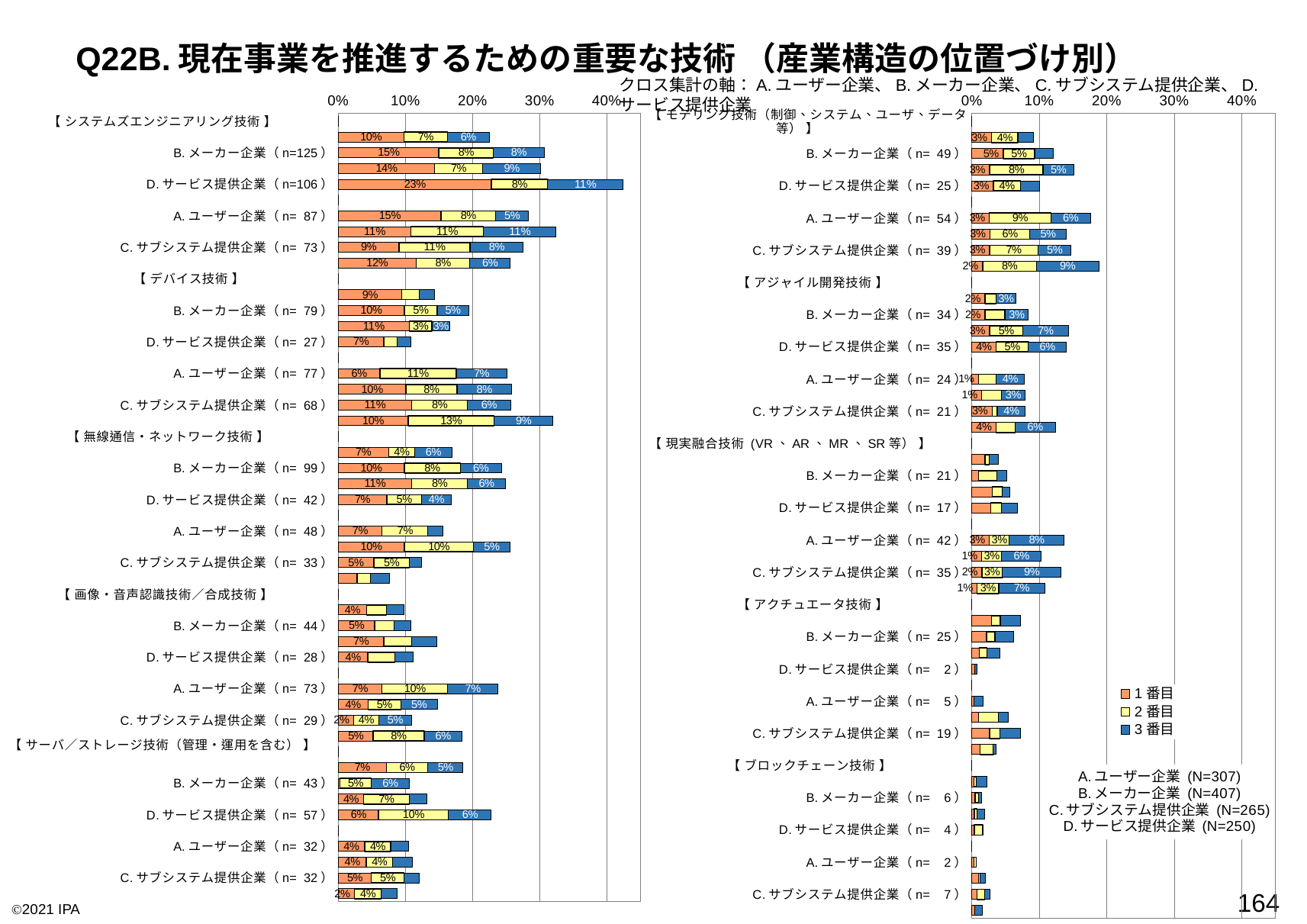

Q22B.現在事業を推進するための重要な技術 （産業構造の位置づけ別）
クロス集計の軸：A.ユーザー企業、B.メーカー企業、C.サブシステム提供企業、D.サービス提供企業

### Chart

| Category | 1番目 | 2番目 | 3番目 |
|---|---|---|---|
| 【 システムズエンジニアリング技術 】                 | 0.0 | 0.0 | 0.0 |
| A.ユーザー企業（n=  69） | 0.09771986970684039 | 0.06514657980456026 | 0.06188925081433225 |
| B.メーカー企業（n=125） | 0.14987714987714987 | 0.08108108108108109 | 0.07616707616707617 |
| C.サブシステム提供企業（n=  80） | 0.14339622641509434 | 0.07169811320754717 | 0.08679245283018867 |
| D.サービス提供企業（n=106） | 0.228 | 0.084 | 0.112 |
| 【 IoTシステム構築技術 】                     | 0.0 | 0.0 | 0.0 |
| A.ユーザー企業（n=  87） | 0.15309446254071662 | 0.08143322475570032 | 0.048859934853420196 |
| B.メーカー企業（n=132） | 0.10810810810810811 | 0.10810810810810811 | 0.10810810810810811 |
| C.サブシステム提供企業（n=  73） | 0.09056603773584905 | 0.10566037735849057 | 0.07924528301886792 |
| D.サービス提供企業（n=  64） | 0.116 | 0.08 | 0.06 |
| 【 デバイス技術 】                          | 0.0 | 0.0 | 0.0 |
| A.ユーザー企業（n=  44） | 0.09446254071661238 | 0.026058631921824105 | 0.02280130293159609 |
| B.メーカー企業（n=  79） | 0.09828009828009827 | 0.04914004914004914 | 0.04668304668304668 |
| C.サブシステム提供企業（n=  44） | 0.10566037735849057 | 0.033962264150943396 | 0.026415094339622643 |
| D.サービス提供企業（n=  27） | 0.068 | 0.02 | 0.02 |
| 【 AI（機械学習、ディープラーニング等）技術 】           | 0.0 | 0.0 | 0.0 |
| A.ユーザー企業（n=  77） | 0.06188925081433225 | 0.11400651465798045 | 0.0749185667752443 |
| B.メーカー企業（n=105） | 0.10073710073710074 | 0.07616707616707617 | 0.08108108108108109 |
| C.サブシステム提供企業（n=  68） | 0.10943396226415095 | 0.0830188679245283 | 0.06415094339622641 |
| D.サービス提供企業（n=  80） | 0.104 | 0.128 | 0.088 |
| 【 無線通信・ネットワーク技術 】                   | 0.0 | 0.0 | 0.0 |
| A.ユーザー企業（n=  52） | 0.0749185667752443 | 0.03908794788273615 | 0.05537459283387622 |
| B.メーカー企業（n=  99） | 0.09828009828009827 | 0.08353808353808354 | 0.06142506142506143 |
| C.サブシステム提供企業（n=  66） | 0.10943396226415095 | 0.0830188679245283 | 0.05660377358490566 |
| D.サービス提供企業（n=  42） | 0.072 | 0.052 | 0.044 |
| 【 センサ技術 】                           | 0.0 | 0.0 | 0.0 |
| A.ユーザー企業（n=  48） | 0.06514657980456026 | 0.06840390879478828 | 0.02280130293159609 |
| B.メーカー企業（n=104） | 0.09828009828009827 | 0.10319410319410319 | 0.05405405405405406 |
| C.サブシステム提供企業（n=  33） | 0.052830188679245285 | 0.052830188679245285 | 0.018867924528301886 |
| D.サービス提供企業（n=  19） | 0.028 | 0.02 | 0.028 |
| 【 画像・音声認識技術／合成技術 】                  | 0.0 | 0.0 | 0.0 |
| A.ユーザー企業（n=  30） | 0.04234527687296417 | 0.029315960912052116 | 0.026058631921824105 |
| B.メーカー企業（n=  44） | 0.05405405405405406 | 0.029484029484029485 | 0.02457002457002457 |
| C.サブシステム提供企業（n=  39） | 0.06792452830188679 | 0.04150943396226415 | 0.03773584905660377 |
| D.サービス提供企業（n=  28） | 0.044 | 0.04 | 0.028 |
| 【 ビッグデータの収集・分析・解析技術 】               | 0.0 | 0.0 | 0.0 |
| A.ユーザー企業（n=  73） | 0.06514657980456026 | 0.09771986970684039 | 0.0749185667752443 |
| B.メーカー企業（n=  60） | 0.044226044226044224 | 0.04914004914004914 | 0.05405405405405406 |
| C.サブシステム提供企業（n=  29） | 0.022641509433962263 | 0.03773584905660377 | 0.04905660377358491 |
| D.サービス提供企業（n=  46） | 0.052 | 0.076 | 0.056 |
| 【 サーバ／ストレージ技術（管理・運用を含む） 】           | 0.0 | 0.0 | 0.0 |
| A.ユーザー企業（n=  57） | 0.07166123778501629 | 0.06188925081433225 | 0.05211726384364821 |
| B.メーカー企業（n=  43） | 0.002457002457002457 | 0.04668304668304668 | 0.056511056511056514 |
| C.サブシステム提供企業（n=  35） | 0.03773584905660377 | 0.06792452830188679 | 0.026415094339622643 |
| D.サービス提供企業（n=  57） | 0.06 | 0.104 | 0.064 |
| 【 リアルタイム制御技術（ロボット技術） 】              | 0.0 | 0.0 | 0.0 |
| A.ユーザー企業（n=  32） | 0.03908794788273615 | 0.03908794788273615 | 0.026058631921824105 |
| B.メーカー企業（n=  45） | 0.04176904176904177 | 0.03931203931203931 | 0.029484029484029485 |
| C.サブシステム提供企業（n=  32） | 0.04905660377358491 | 0.04905660377358491 | 0.022641509433962263 |
| D.サービス提供企業（n=  22） | 0.024 | 0.04 | 0.024 |

### Chart:

| Category | 1番目 | 2番目 | 3番目 |
|---|---|---|---|
| 【 モデリング技術（制御、システム、ユーザ、データ等） 】       | 0.0 | 0.0 | 0.0 |
| A.ユーザー企業（n=  28） | 0.029315960912052116 | 0.03908794788273615 | 0.02280130293159609 |
| B.メーカー企業（n=  49） | 0.04668304668304668 | 0.04668304668304668 | 0.02702702702702703 |
| C.サブシステム提供企業（n=  40） | 0.026415094339622643 | 0.07924528301886792 | 0.045283018867924525 |
| D.サービス提供企業（n=  25） | 0.032 | 0.04 | 0.028 |
| 【 セーフティ及びセキュリティ技術 】                 | 0.0 | 0.0 | 0.0 |
| A.ユーザー企業（n=  54） | 0.026058631921824105 | 0.09120521172638436 | 0.05863192182410423 |
| B.メーカー企業（n=  57） | 0.02702702702702703 | 0.05896805896805897 | 0.05405405405405406 |
| C.サブシステム提供企業（n=  39） | 0.026415094339622643 | 0.07169811320754717 | 0.04905660377358491 |
| D.サービス提供企業（n=  47） | 0.016 | 0.08 | 0.092 |
| 【 アジャイル開発技術 】                       | 0.0 | 0.0 | 0.0 |
| A.ユーザー企業（n=  20） | 0.019543973941368076 | 0.016286644951140065 | 0.029315960912052116 |
| B.メーカー企業（n=  34） | 0.019656019656019656 | 0.029484029484029485 | 0.0343980343980344 |
| C.サブシステム提供企業（n=  38） | 0.026415094339622643 | 0.04905660377358491 | 0.06792452830188679 |
| D.サービス提供企業（n=  35） | 0.036 | 0.048 | 0.056 |
| 【 ヒューマンインタフェース技術 】                  | 0.0 | 0.0 | 0.0 |
| A.ユーザー企業（n=  24） | 0.009771986970684038 | 0.026058631921824105 | 0.04234527687296417 |
| B.メーカー企業（n=  32） | 0.014742014742014743 | 0.029484029484029485 | 0.0343980343980344 |
| C.サブシステム提供企業（n=  21） | 0.03018867924528302 | 0.007547169811320755 | 0.04150943396226415 |
| D.サービス提供企業（n=  31） | 0.036 | 0.028 | 0.06 |
| 【 現実融合技術 (VR、AR、MR、SR等） 】           | 0.0 | 0.0 | 0.0 |
| A.ユーザー企業（n=  12） | 0.019543973941368076 | 0.006514657980456026 | 0.013029315960912053 |
| B.メーカー企業（n=  21） | 0.009828009828009828 | 0.02702702702702703 | 0.014742014742014743 |
| C.サブシステム提供企業（n=  15） | 0.03018867924528302 | 0.01509433962264151 | 0.011320754716981131 |
| D.サービス提供企業（n=  17） | 0.028 | 0.016 | 0.024 |
| 【 他の製品・システムとの接続を想定した検証技術 】          | 0.0 | 0.0 | 0.0 |
| A.ユーザー企業（n=  42） | 0.026058631921824105 | 0.029315960912052116 | 0.08143322475570032 |
| B.メーカー企業（n=  42） | 0.014742014742014743 | 0.029484029484029485 | 0.05896805896805897 |
| C.サブシステム提供企業（n=  35） | 0.01509433962264151 | 0.03018867924528302 | 0.08679245283018867 |
| D.サービス提供企業（n=  27） | 0.008 | 0.032 | 0.068 |
| 【 アクチュエータ技術 】                       | 0.0 | 0.0 | 0.0 |
| A.ユーザー企業（n=  22） | 0.029315960912052116 | 0.013029315960912053 | 0.029315960912052116 |
| B.メーカー企業（n=  25） | 0.022113022113022112 | 0.012285012285012284 | 0.02702702702702703 |
| C.サブシステム提供企業（n=  11） | 0.011320754716981131 | 0.011320754716981131 | 0.018867924528301886 |
| D.サービス提供企業（n=    2） | 0.004 | 0.0 | 0.004 |
| 【 エッジコンピューティング／フォグコンピューティング 】       | 0.0 | 0.0 | 0.0 |
| A.ユーザー企業（n=    5） | 0.003257328990228013 | 0.0 | 0.013029315960912053 |
| B.メーカー企業（n=  22） | 0.009828009828009828 | 0.029484029484029485 | 0.014742014742014743 |
| C.サブシステム提供企業（n=  19） | 0.026415094339622643 | 0.01509433962264151 | 0.03018867924528302 |
| D.サービス提供企業（n=    9） | 0.012 | 0.02 | 0.004 |
| 【 ブロックチェーン技術 】                      | 0.0 | 0.0 | 0.0 |
| A.ユーザー企業（n=    7） | 0.003257328990228013 | 0.003257328990228013 | 0.016286644951140065 |
| B.メーカー企業（n=    6） | 0.004914004914004914 | 0.004914004914004914 | 0.004914004914004914 |
| C.サブシステム提供企業（n=    5） | 0.0037735849056603774 | 0.0037735849056603774 | 0.011320754716981131 |
| D.サービス提供企業（n=    4） | 0.004 | 0.012 | 0.0 |
| 【 低遅延データ処理技術 】                      | 0.0 | 0.0 | 0.0 |
| A.ユーザー企業（n=    2） | 0.003257328990228013 | 0.003257328990228013 | 0.0 |
| B.メーカー企業（n=    8） | 0.009828009828009828 | 0.002457002457002457 | 0.007371007371007371 |
| C.サブシステム提供企業（n=    7） | 0.007547169811320755 | 0.011320754716981131 | 0.007547169811320755 |
| D.サービス提供企業（n=    4） | 0.004 | 0.0 | 0.012 |